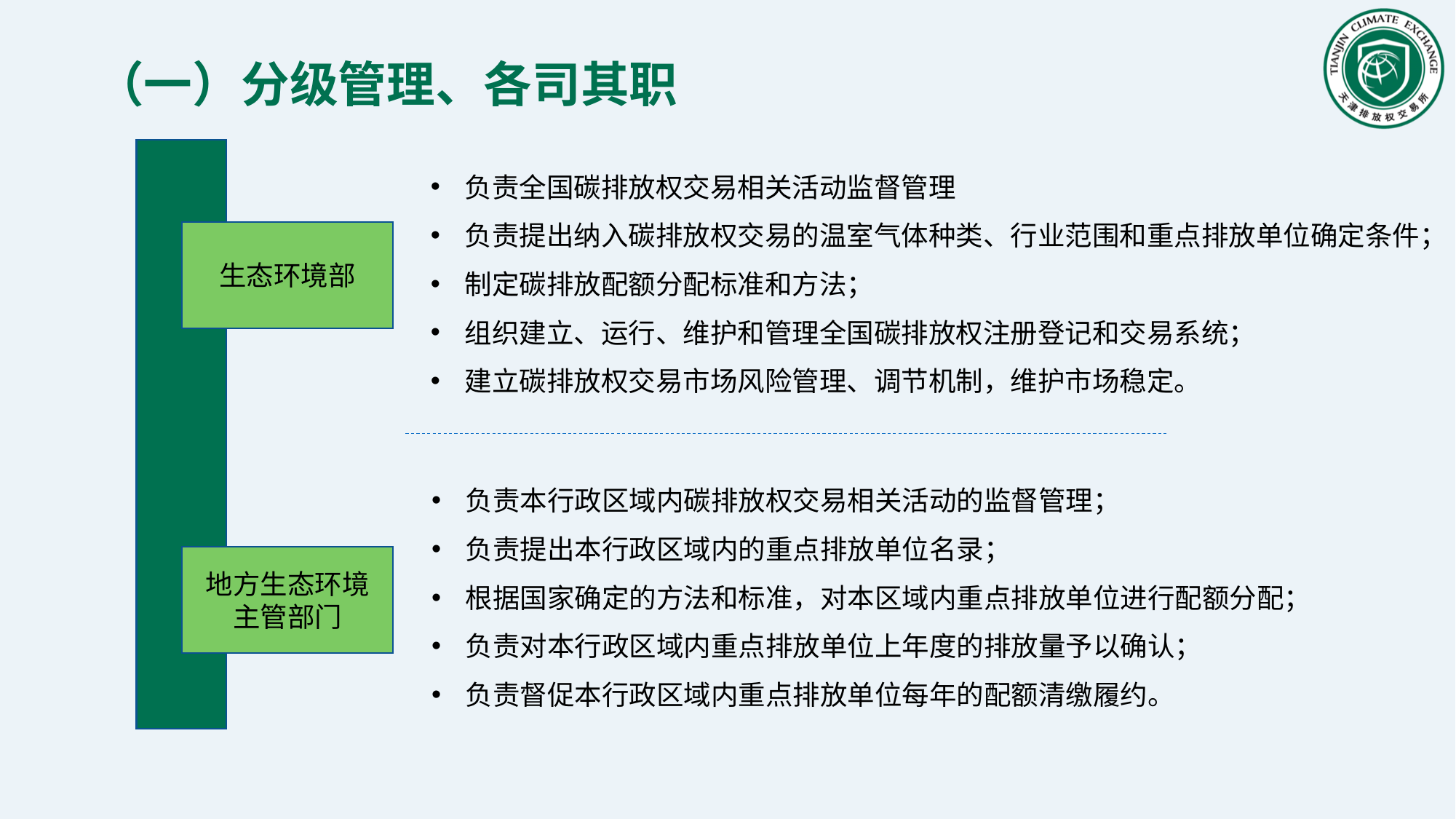

# （一）分级管理、各司其职

负责全国碳排放权交易相关活动监督管理
负责提出纳入碳排放权交易的温室气体种类、行业范围和重点排放单位确定条件；
制定碳排放配额分配标准和方法；
组织建立、运行、维护和管理全国碳排放权注册登记和交易系统；
建立碳排放权交易市场风险管理、调节机制，维护市场稳定。
生态环境部
负责本行政区域内碳排放权交易相关活动的监督管理；
负责提出本行政区域内的重点排放单位名录；
根据国家确定的方法和标准，对本区域内重点排放单位进行配额分配；
负责对本行政区域内重点排放单位上年度的排放量予以确认；
负责督促本行政区域内重点排放单位每年的配额清缴履约。
地方生态环境主管部门